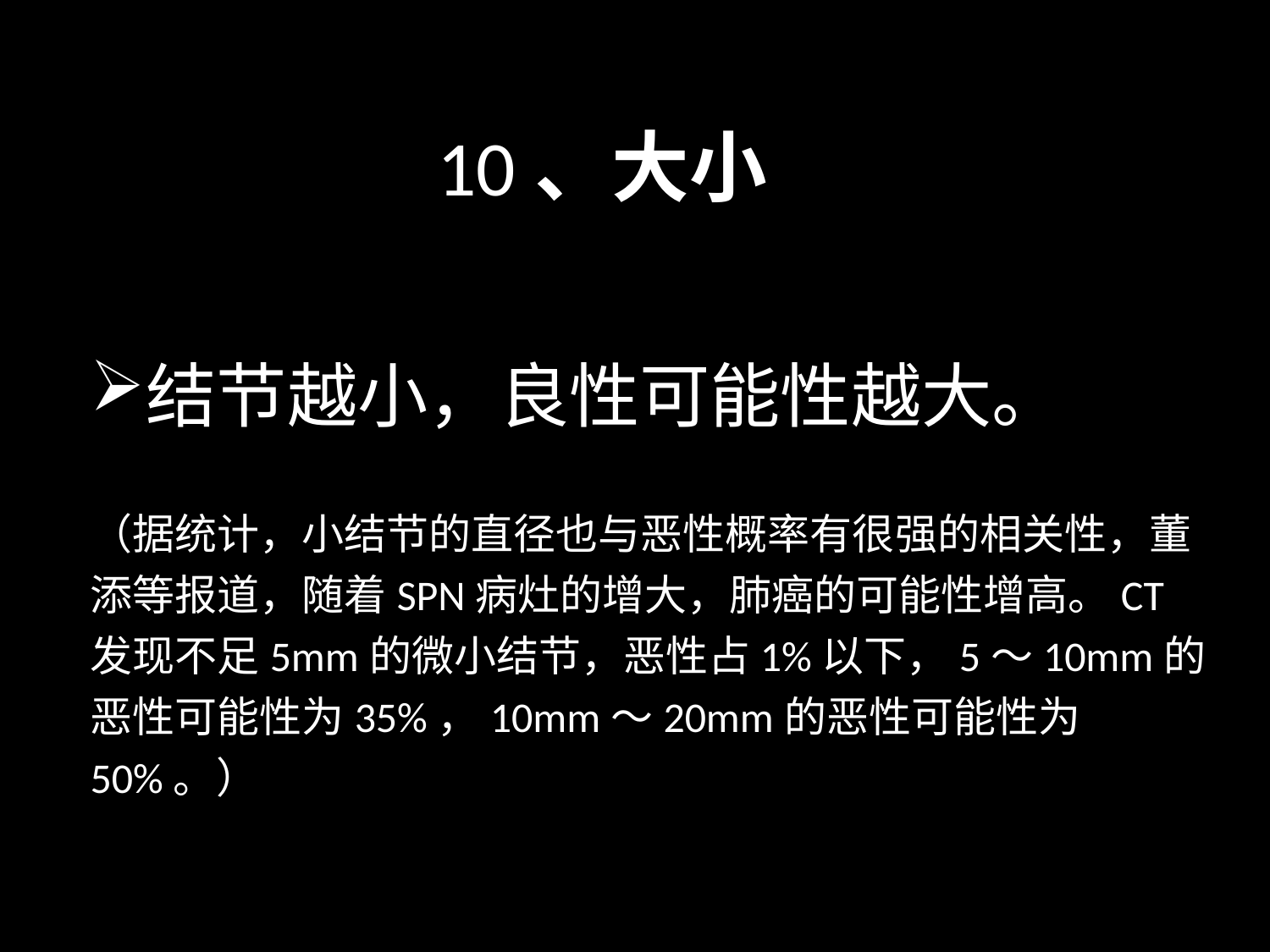

10、大小
结节越小，良性可能性越大。

（据统计，小结节的直径也与恶性概率有很强的相关性，董添等报道，随着SPN病灶的增大，肺癌的可能性增高。CT发现不足5mm的微小结节，恶性占1%以下，5～10mm的恶性可能性为35%，10mm～20mm的恶性可能性为50%。）